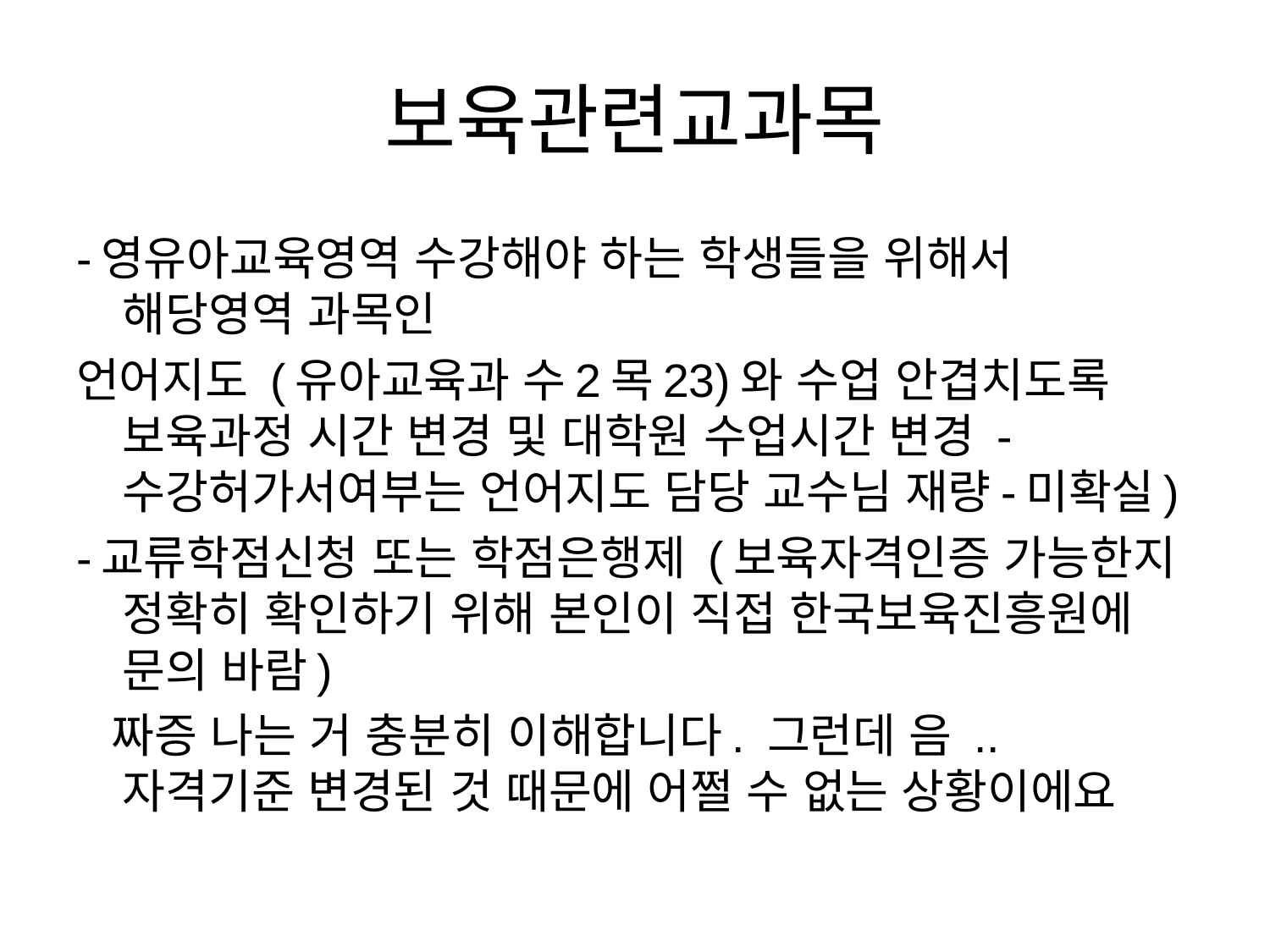

# 보육관련교과목
-영유아교육영역 수강해야 하는 학생들을 위해서 해당영역 과목인
언어지도 (유아교육과 수2목23)와 수업 안겹치도록 보육과정 시간 변경 및 대학원 수업시간 변경 - 수강허가서여부는 언어지도 담당 교수님 재량-미확실)
-교류학점신청 또는 학점은행제 (보육자격인증 가능한지 정확히 확인하기 위해 본인이 직접 한국보육진흥원에 문의 바람)
  짜증 나는 거 충분히 이해합니다. 그런데 음 .. 자격기준 변경된 것 때문에 어쩔 수 없는 상황이에요